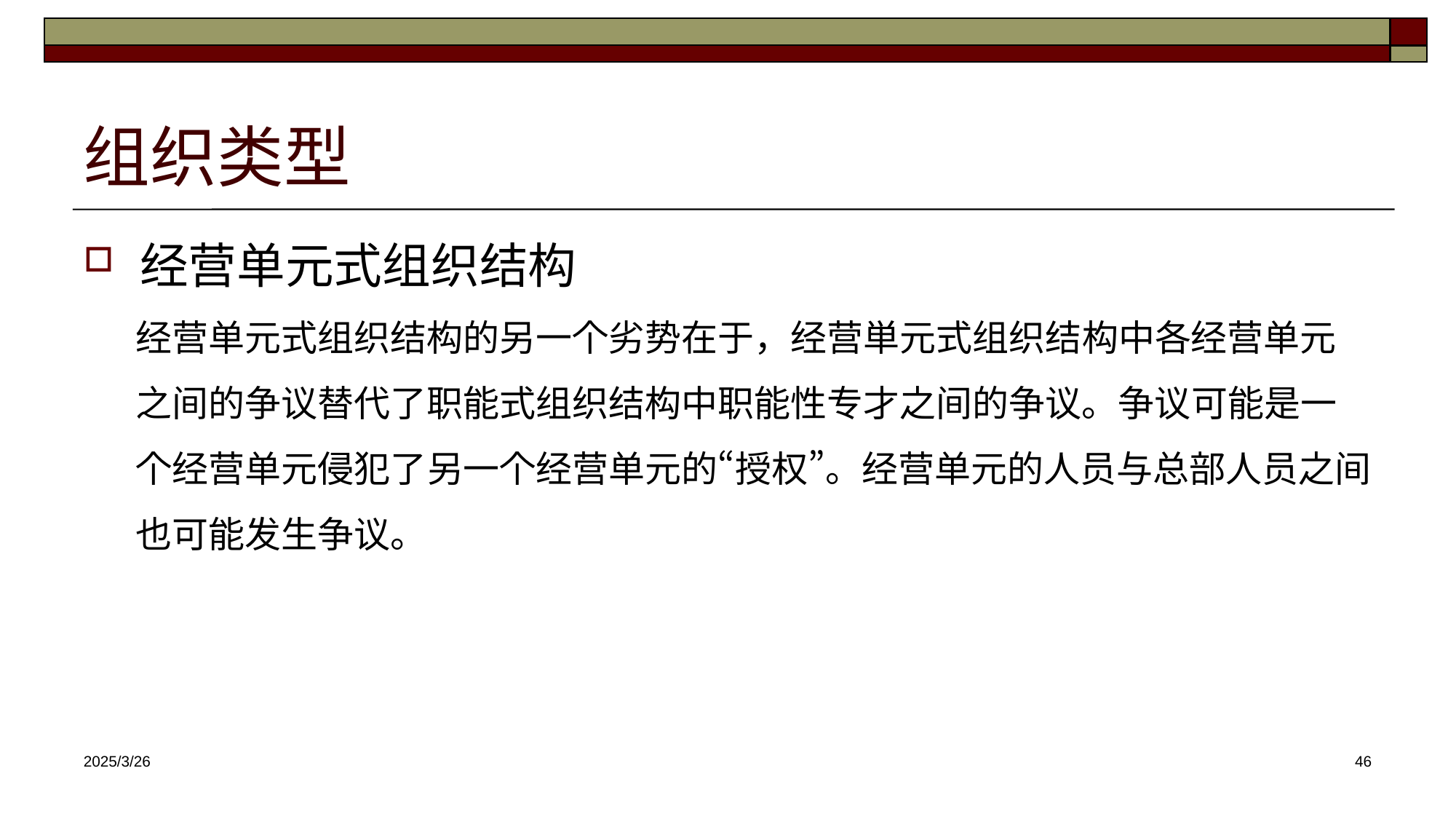

# 组织类型
经营单元式组织结构
经营单元式组织结构的另一个劣势在于，经营単元式组织结构中各经营单元之间的争议替代了职能式组织结构中职能性专才之间的争议。争议可能是一个经营单元侵犯了另一个经营单元的“授权”。经营单元的人员与总部人员之间也可能发生争议。
2025/3/26
46